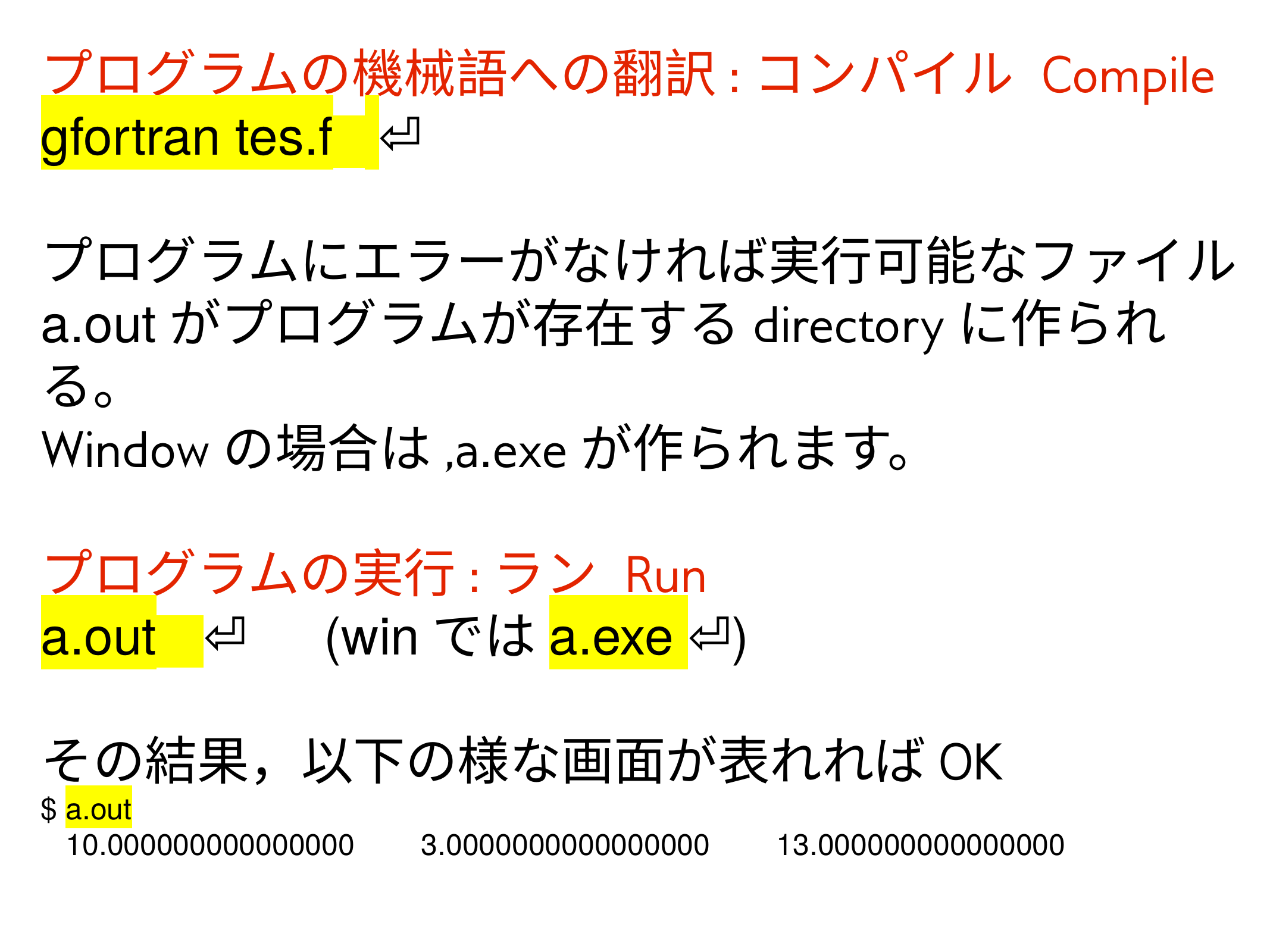

プログラムの機械語への翻訳:コンパイル Compile
gfortran tes.f   ⏎

プログラムにエラーがなければ実行可能なファイルa.outがプログラムが存在するdirectoryに作られる。
Windowの場合は,a.exeが作られます。

プログラムの実行:ラン Run
a.out   ⏎　(winではa.exe ⏎)

その結果，以下の様な画面が表れればOK
$ a.out
   10.000000000000000        3.0000000000000000        13.000000000000000